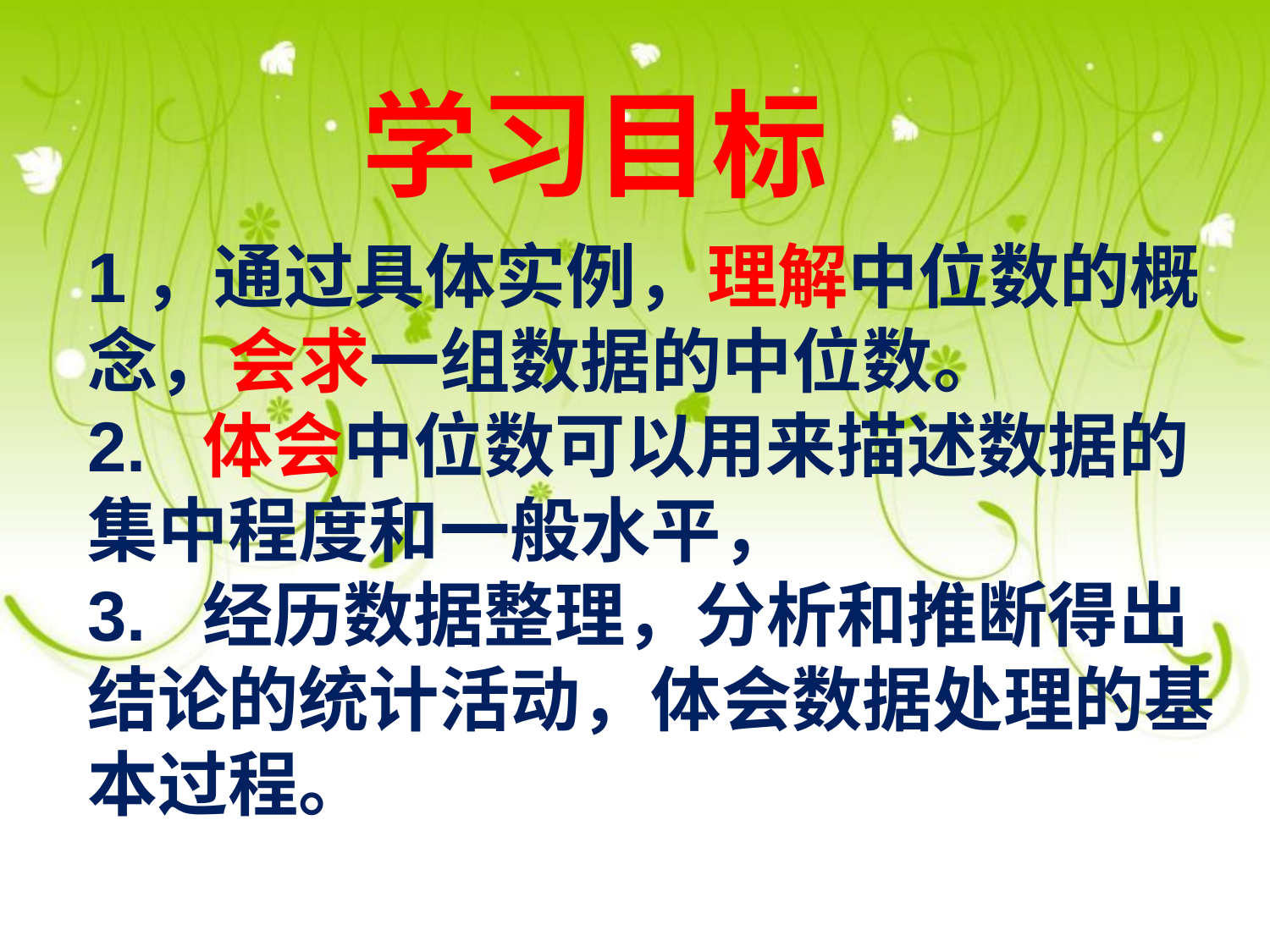

学习目标
1，通过具体实例，理解中位数的概念，会求一组数据的中位数。
2.  体会中位数可以用来描述数据的集中程度和一般水平，
3.  经历数据整理，分析和推断得出结论的统计活动，体会数据处理的基本过程。